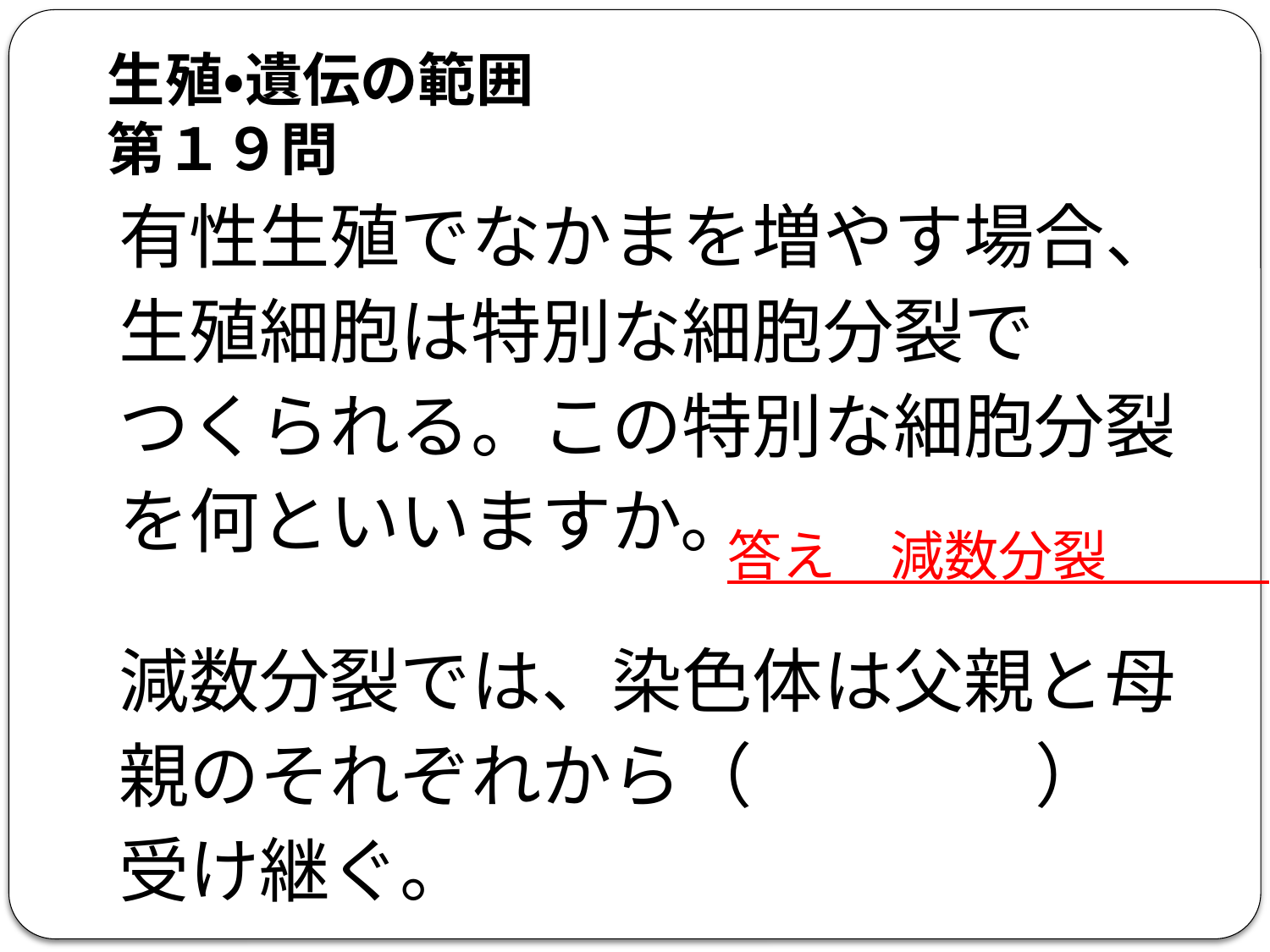

# 生殖・遺伝の範囲 第１９問
有性生殖でなかまを増やす場合、
生殖細胞は特別な細胞分裂で
つくられる。この特別な細胞分裂
を何といいますか。
答え　減数分裂
減数分裂では、染色体は父親と母
親のそれぞれから（　　　　）
受け継ぐ。